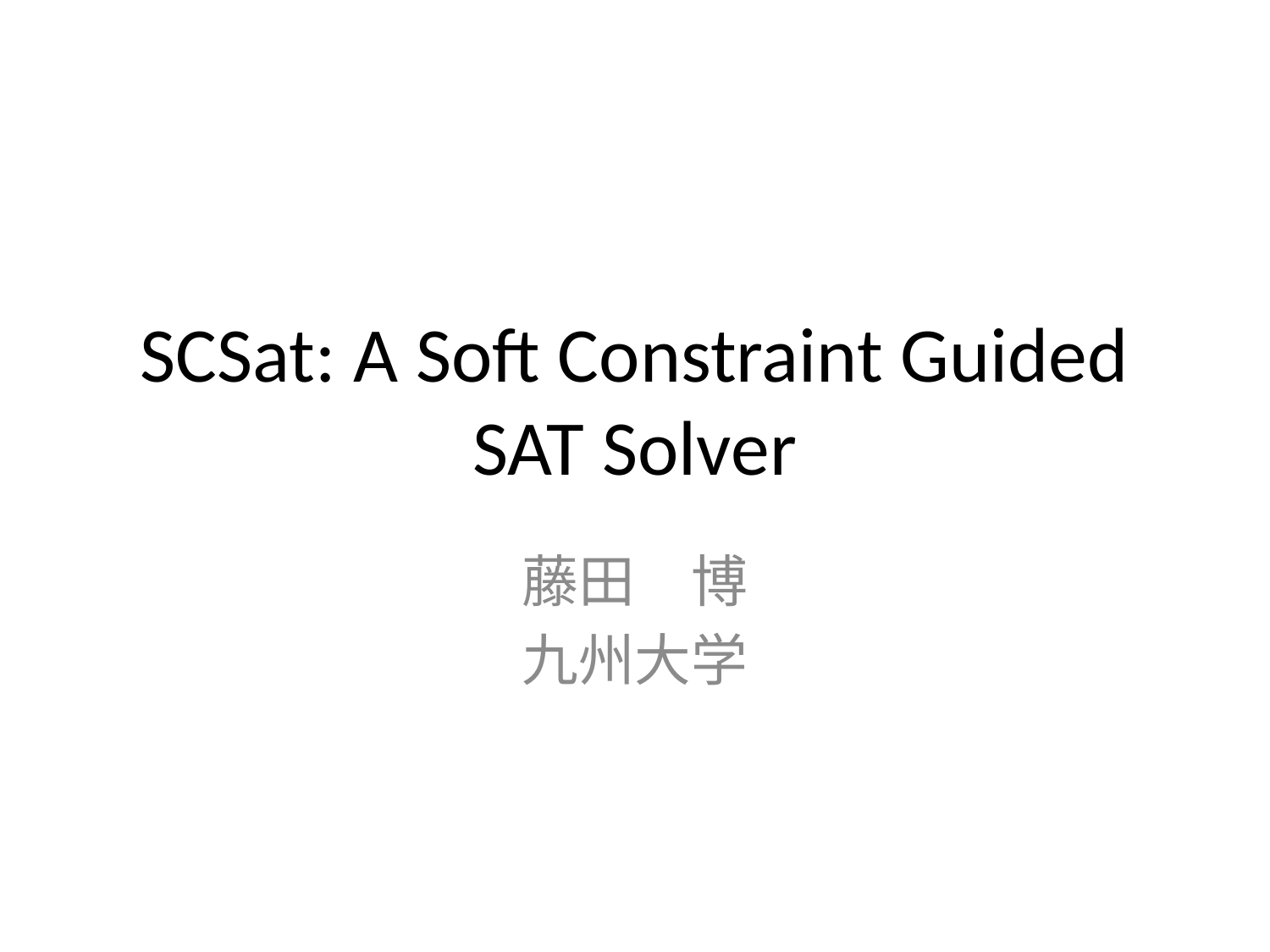

# SCSat: A Soft Constraint Guided SAT Solver
藤田　博
九州大学